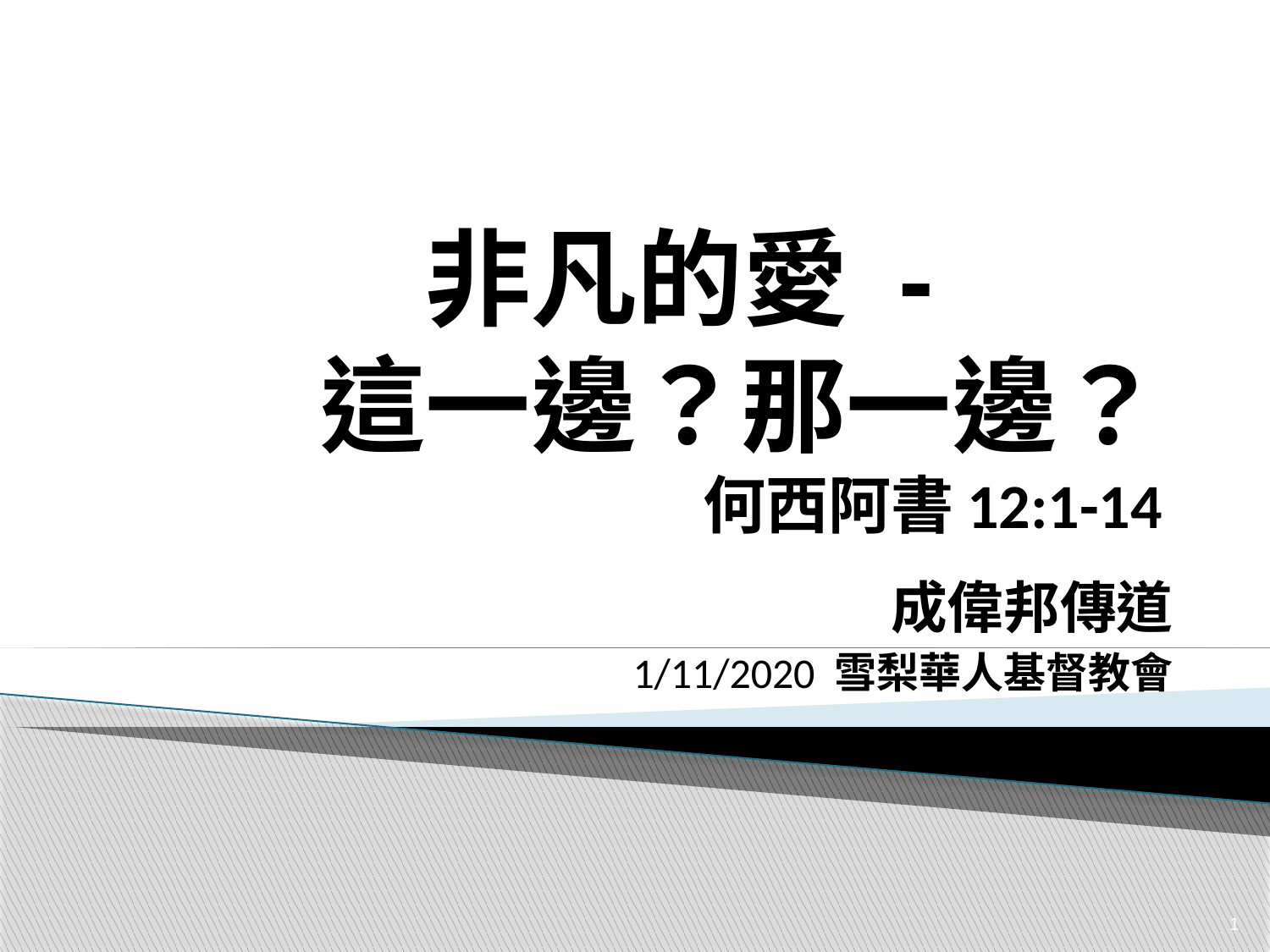

# 這一邊？那一邊？ 何西阿書12:1-14
非凡的愛 -
成偉邦傳道
1/11/2020 雪梨華人基督教會

1